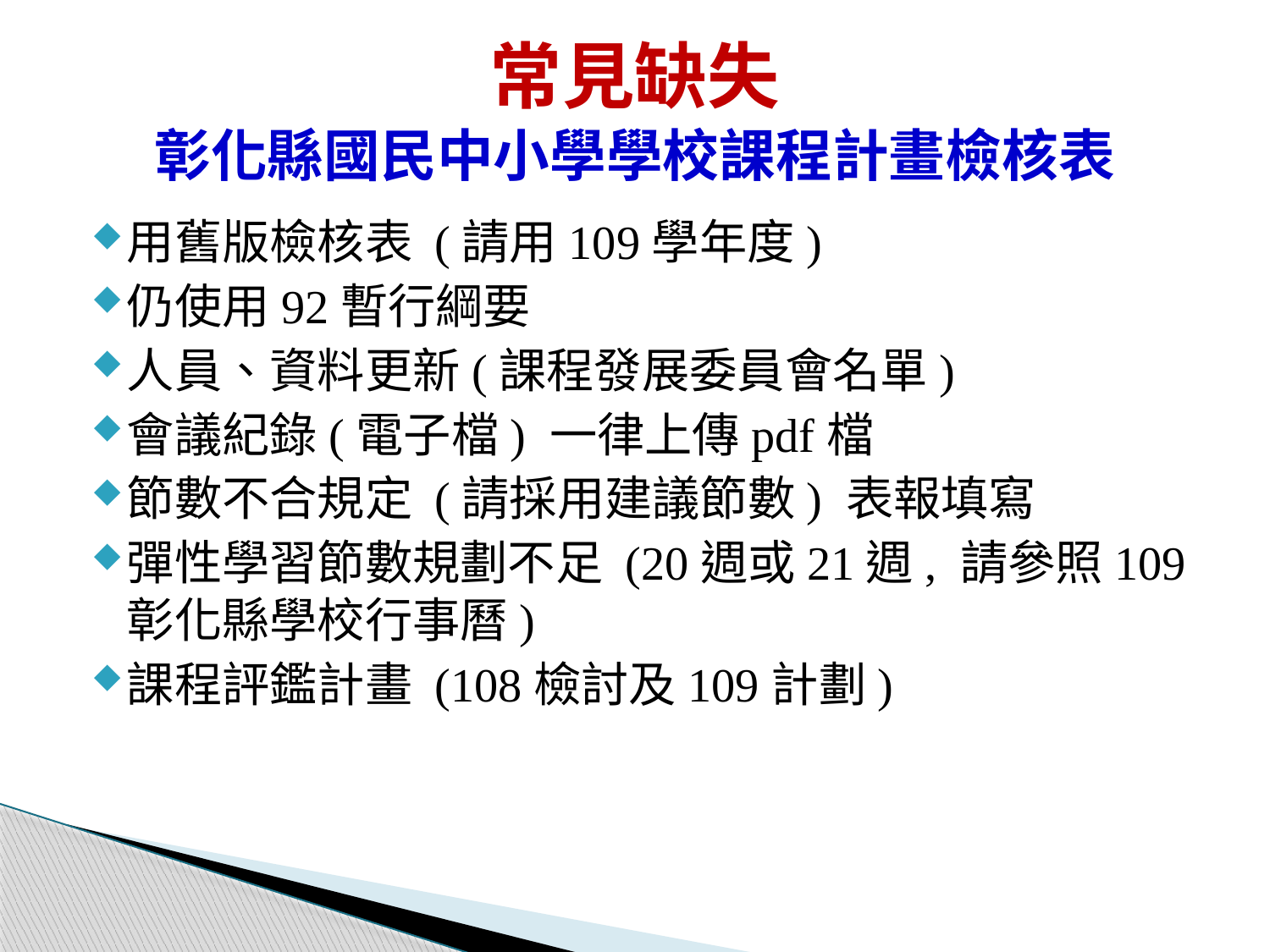

# 常見缺失 彰化縣國民中小學學校課程計畫檢核表
用舊版檢核表 (請用109學年度)
仍使用92暫行綱要
人員、資料更新(課程發展委員會名單)
會議紀錄(電子檔) 一律上傳pdf檔
節數不合規定 (請採用建議節數) 表報填寫
彈性學習節數規劃不足 (20週或21週, 請參照109彰化縣學校行事曆)
課程評鑑計畫 (108檢討及109計劃)